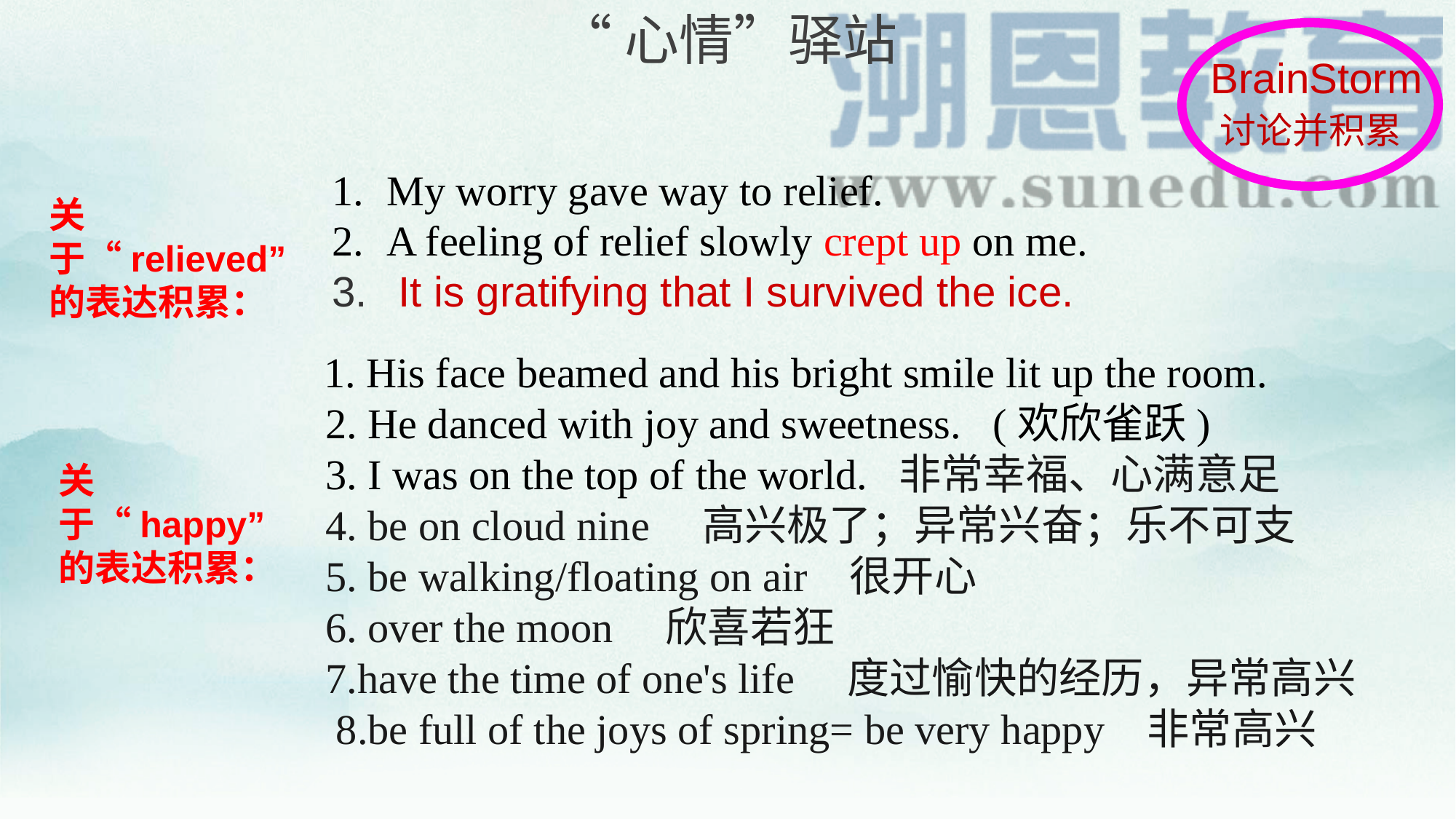

“心情”驿站

BrainStorm
讨论并积累
My worry gave way to relief.
A feeling of relief slowly crept up on me.
 It is gratifying that I survived the ice.
关于“relieved”
的表达积累：
 1. His face beamed and his bright smile lit up the room.
 2. He danced with joy and sweetness.   (欢欣雀跃)
 3. I was on the top of the world.  非常幸福、心满意足
 4. be on cloud nine    高兴极了；异常兴奋；乐不可支
 5. be walking/floating on air   很开心
 6. over the moon    欣喜若狂
 7.have the time of one's life    度过愉快的经历，异常高兴
  8.be full of the joys of spring= be very happy   非常高兴
关于“happy”
的表达积累：